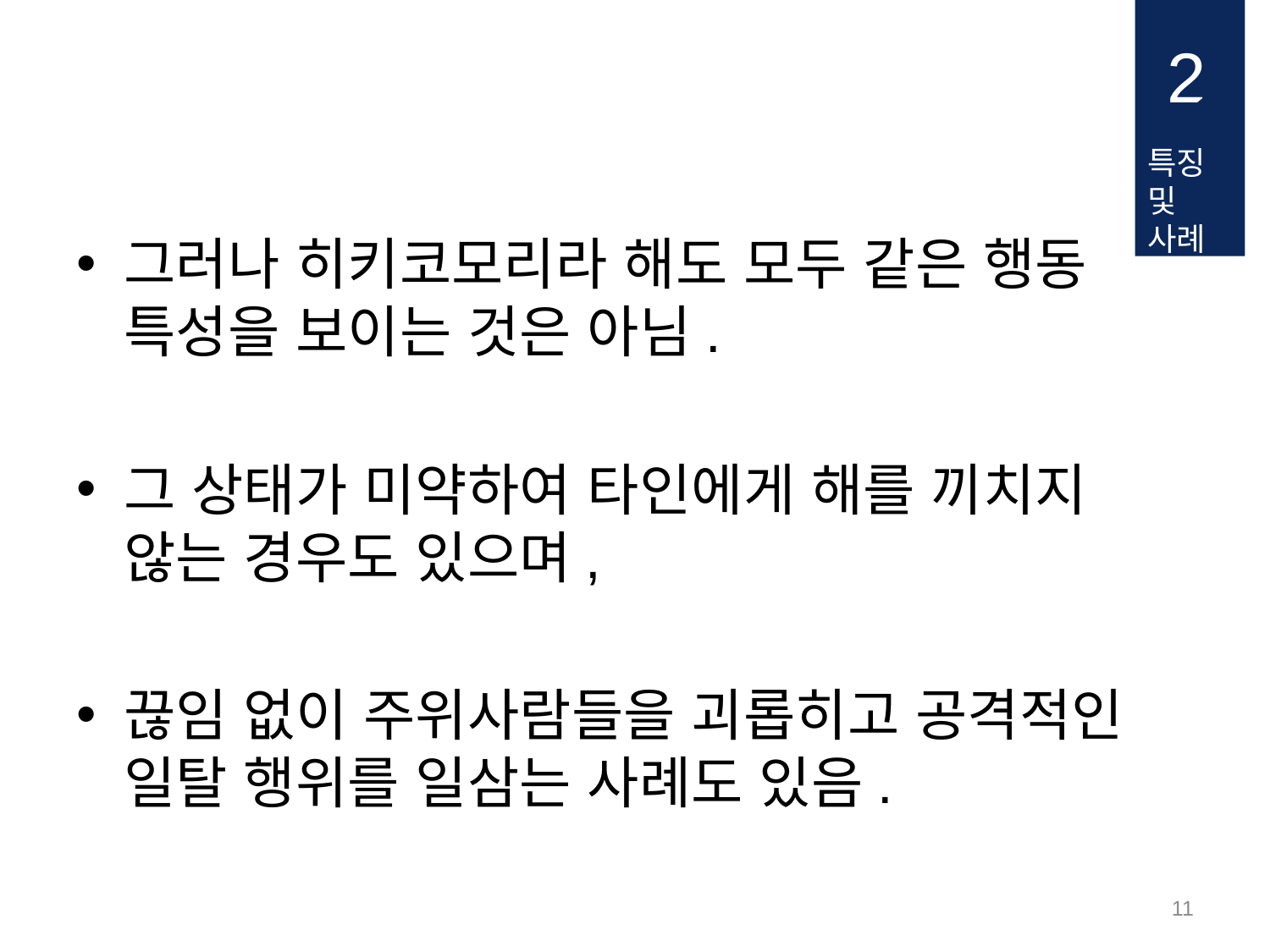

2

특징및
사례
그러나 히키코모리라 해도 모두 같은 행동 특성을 보이는 것은 아님.

그 상태가 미약하여 타인에게 해를 끼치지 않는 경우도 있으며,

끊임 없이 주위사람들을 괴롭히고 공격적인 일탈 행위를 일삼는 사례도 있음.

11